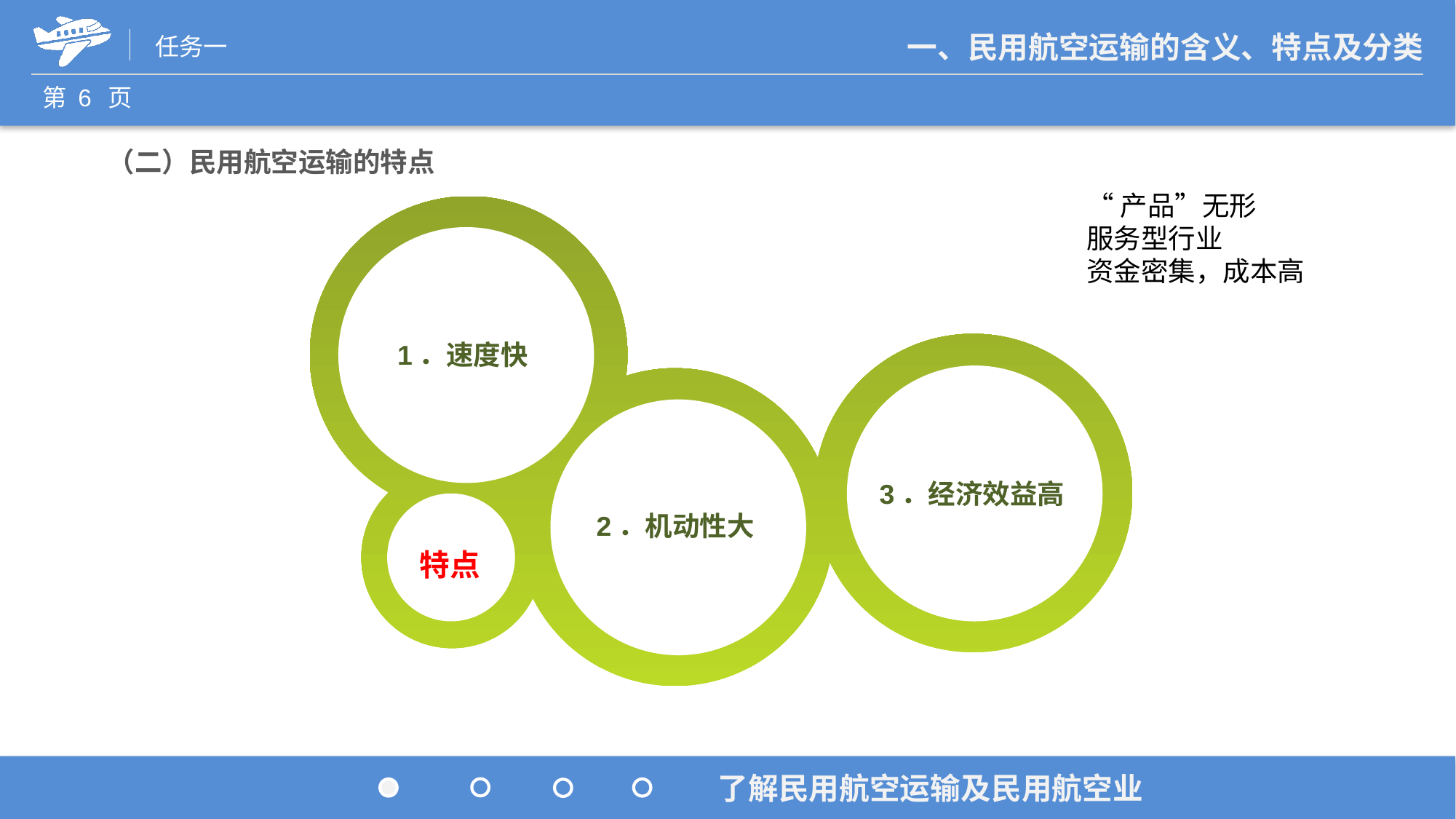

（二）民用航空运输的特点
“产品”无形
服务型行业
资金密集，成本高

1．速度快
3．经济效益高
2．机动性大
特点